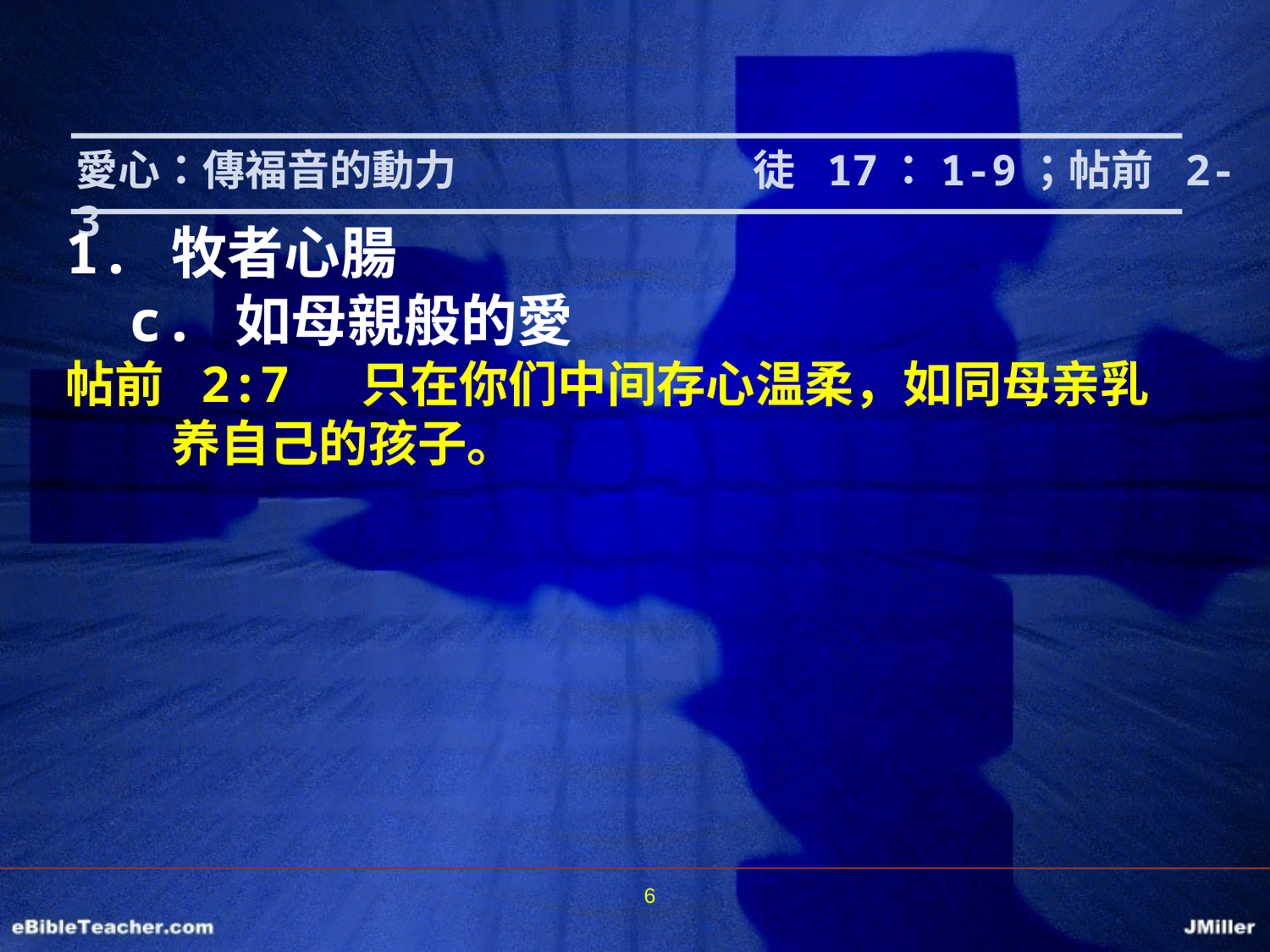

愛心：傳福音的動力		  徒 17：1-9；帖前 2-3
1.	牧者心腸
c.	如母親般的愛
帖前 2:7  只在你们中间存心温柔，如同母亲乳养自己的孩子。